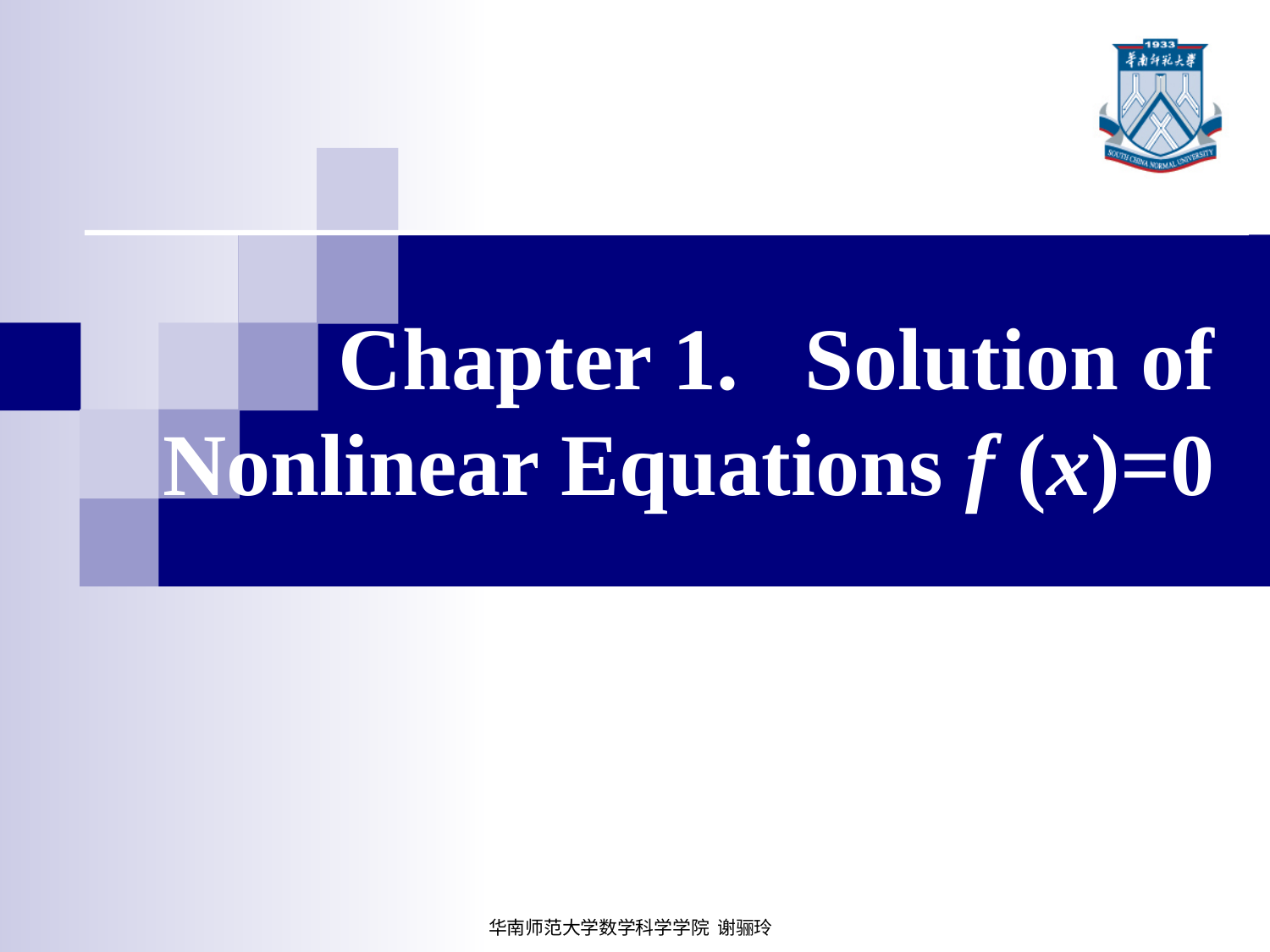

# Chapter 1.   Solution of    Nonlinear Equations f (x)=0

华南师范大学数学科学学院  谢骊玲